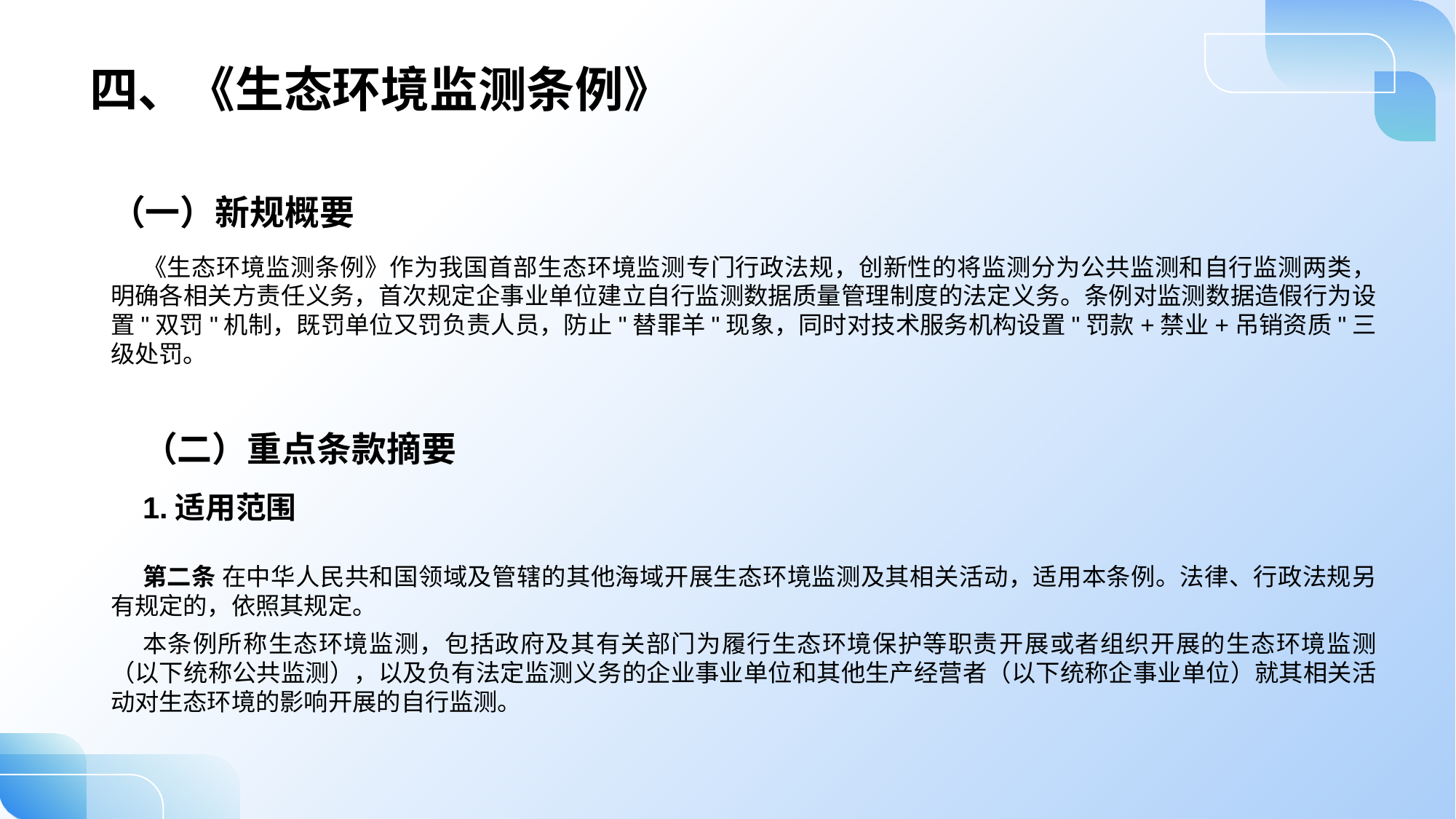

四、《生态环境监测条例》
（一）新规概要
《生态环境监测条例》作为我国首部生态环境监测专门行政法规，创新性的将监测分为公共监测和自行监测两类，明确各相关方责任义务，首次规定企事业单位建立自行监测数据质量管理制度的法定义务。条例对监测数据造假行为设置"双罚"机制，既罚单位又罚负责人员，防止"替罪羊"现象，同时对技术服务机构设置"罚款+禁业+吊销资质"三级处罚。
（二）重点条款摘要
1.适用范围

第二条 在中华人民共和国领域及管辖的其他海域开展生态环境监测及其相关活动，适用本条例。法律、行政法规另有规定的，依照其规定。
本条例所称生态环境监测，包括政府及其有关部门为履行生态环境保护等职责开展或者组织开展的生态环境监测（以下统称公共监测），以及负有法定监测义务的企业事业单位和其他生产经营者（以下统称企事业单位）就其相关活动对生态环境的影响开展的自行监测。